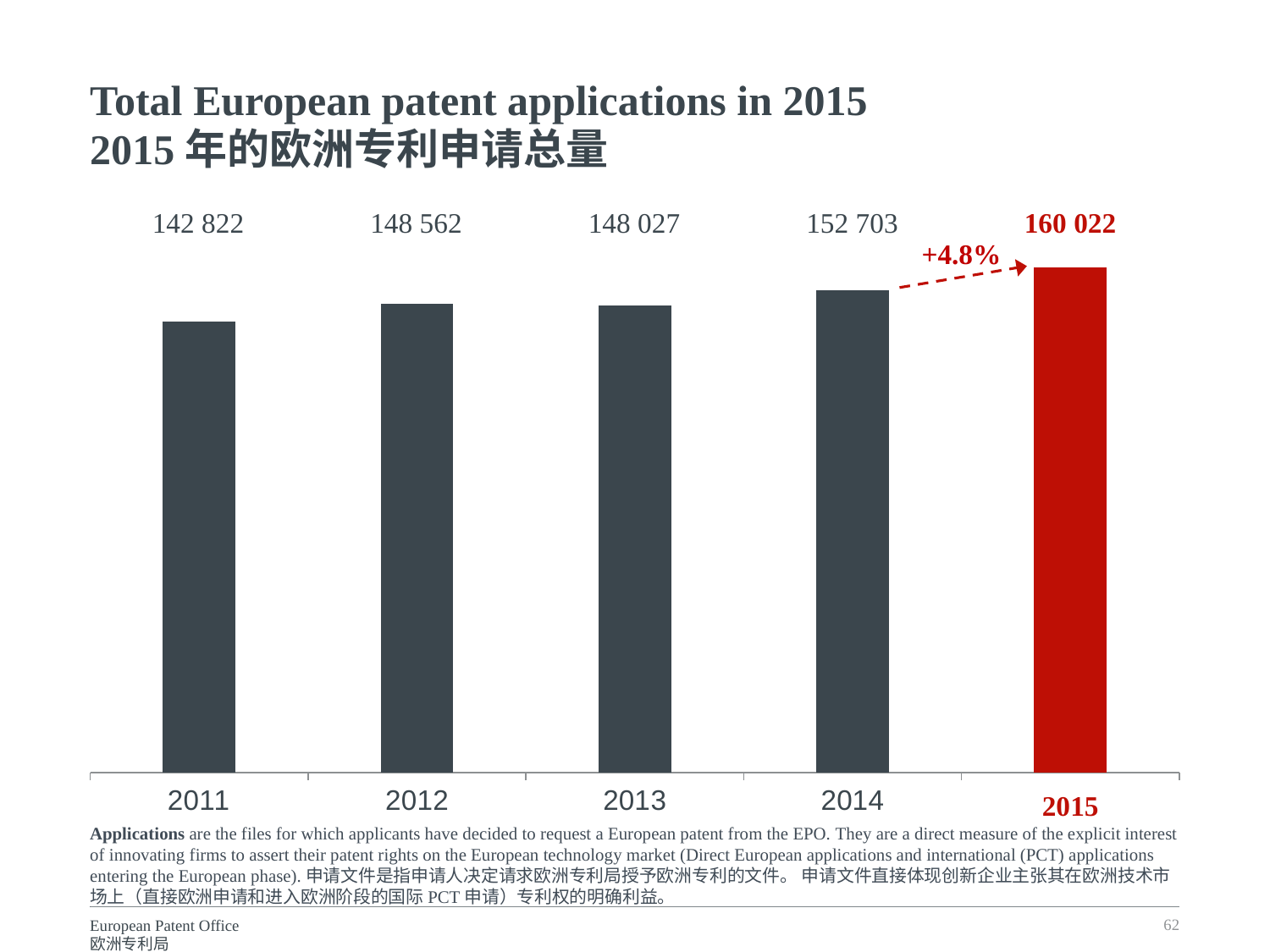

Total European patent applications in 2015
2015年的欧洲专利申请总量
142 822
148 562
148 027
152 703
160 022
+4.8%

### Chart

| Category | Datenreihe 1 | Datenreihe 2 |
|---|---|---|
| 2011 | 142822.0 | None |
| 2012 | 148562.0 | None |
| 2013 | 148027.0 | None |
| 2014 | 152703.0 | None |
|  | None | 160022.0 |
2015
Applications are the files for which applicants have decided to request a European patent from the EPO. They are a direct measure of the explicit interest of innovating firms to assert their patent rights on the European technology market (Direct European applications and international (PCT) applications entering the European phase).申请文件是指申请人决定请求欧洲专利局授予欧洲专利的文件。 申请文件直接体现创新企业主张其在欧洲技术市场上（直接欧洲申请和进入欧洲阶段的国际PCT申请）专利权的明确利益。
62